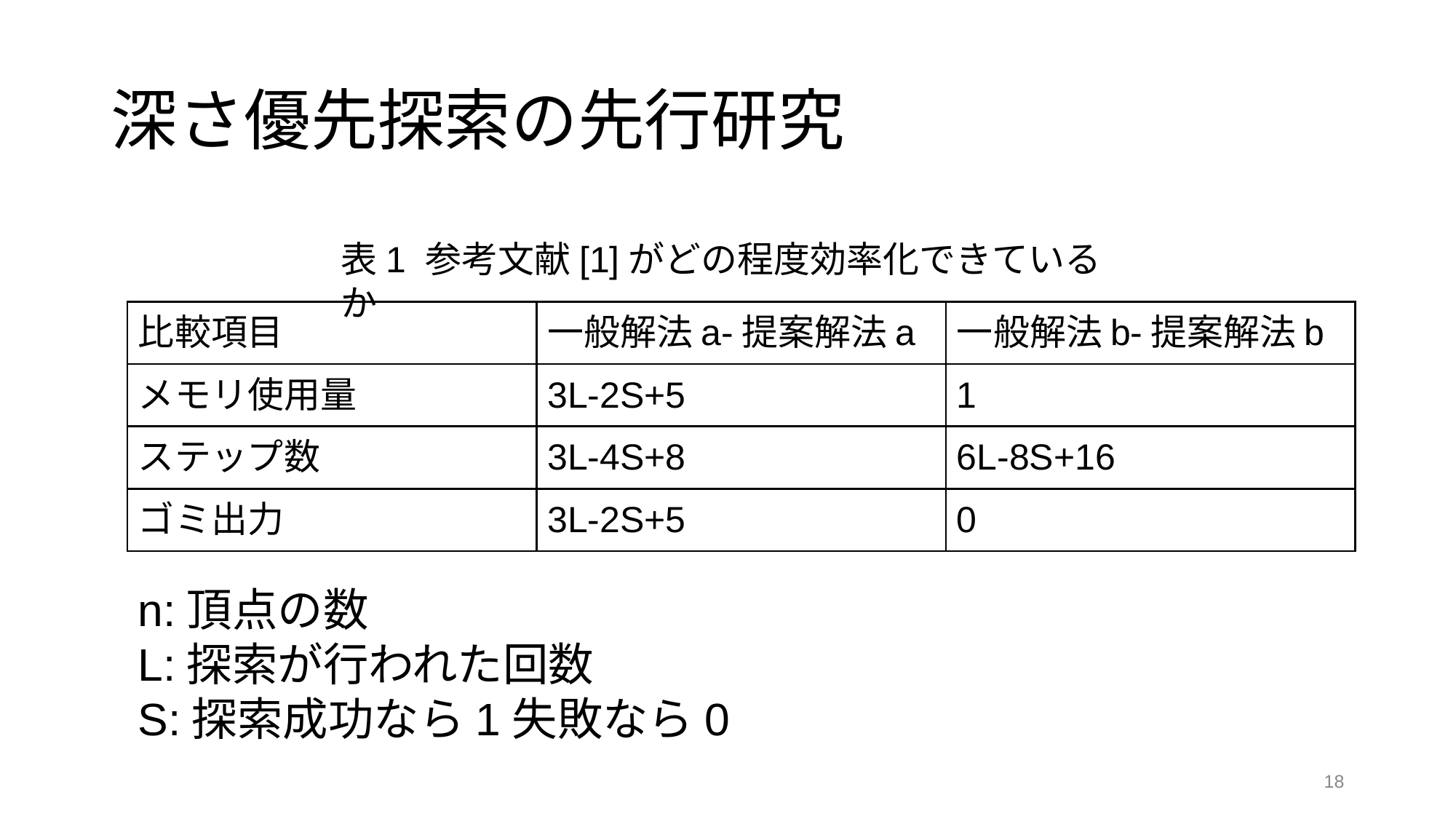

# 深さ優先探索の先行研究
表1 参考文献[1]がどの程度効率化できているか
| 比較項目 | 一般解法a-提案解法a | 一般解法b-提案解法b |
| --- | --- | --- |
| メモリ使用量 | 3L-2S+5 | 1 |
| ステップ数 | 3L-4S+8 | 6L-8S+16 |
| ゴミ出力 | 3L-2S+5 | 0 |
n:頂点の数
L:探索が行われた回数
S:探索成功なら1失敗なら0
18